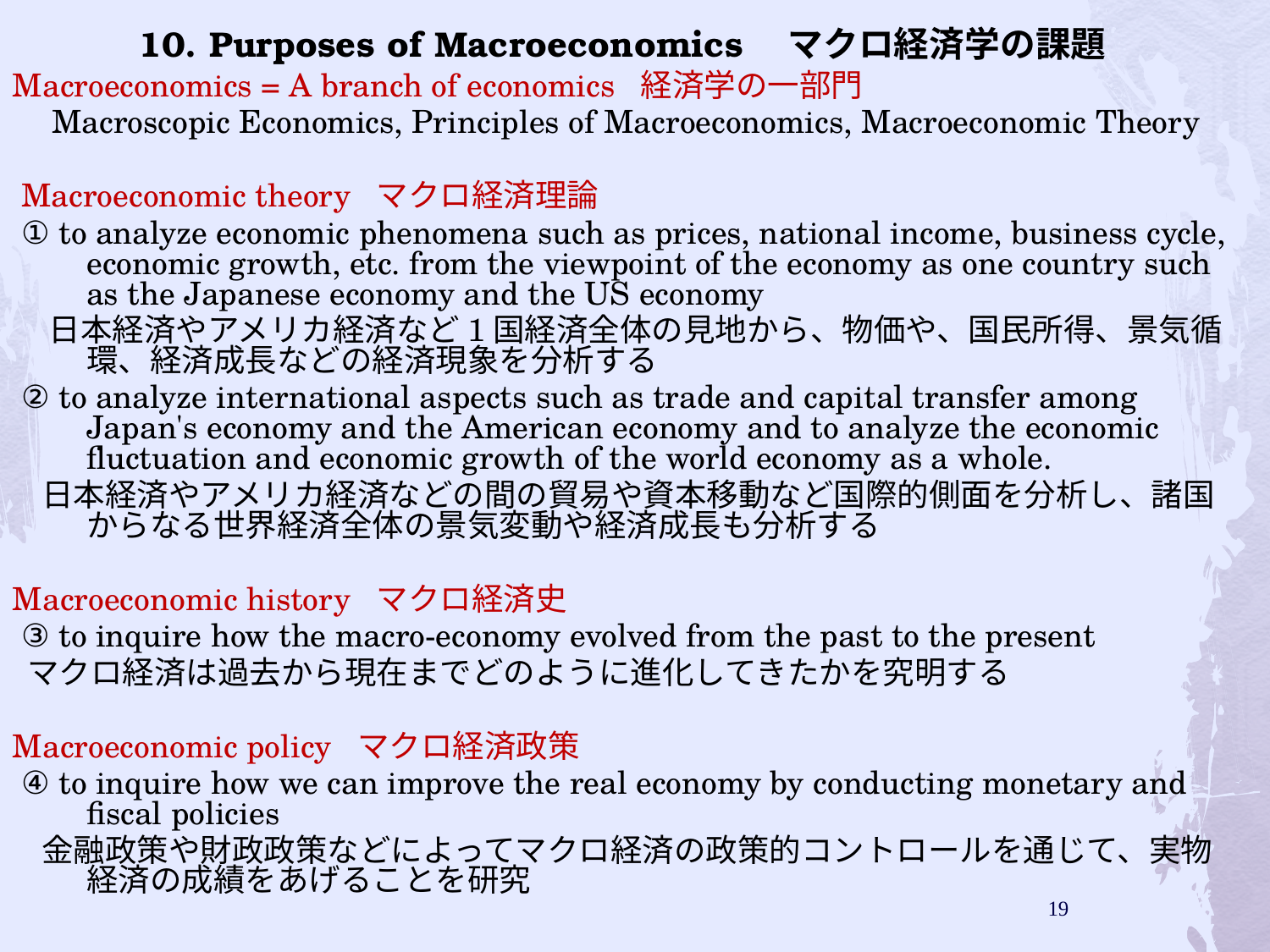

# 10. Purposes of Macroeconomics   マクロ経済学の課題
Macroeconomics = A branch of economics  経済学の一部門
　Macroscopic Economics, Principles of Macroeconomics, Macroeconomic Theory

 Macroeconomic theory  マクロ経済理論
 ① to analyze economic phenomena such as prices, national income, business cycle, economic growth, etc. from the viewpoint of the economy as one country such as the Japanese economy and the US economy
    日本経済やアメリカ経済など1国経済全体の見地から、物価や、国民所得、景気循環、経済成長などの経済現象を分析する
 ② to analyze international aspects such as trade and capital transfer among Japan's economy and the American economy and to analyze the economic fluctuation and economic growth of the world economy as a whole.
   日本経済やアメリカ経済などの間の貿易や資本移動など国際的側面を分析し、諸国からなる世界経済全体の景気変動や経済成長も分析する

Macroeconomic history  マクロ経済史
 ③ to inquire how the macro-economy evolved from the past to the present
 マクロ経済は過去から現在までどのように進化してきたかを究明する

Macroeconomic policy  マクロ経済政策
 ④ to inquire how we can improve the real economy by conducting monetary and fiscal policies
   金融政策や財政政策などによってマクロ経済の政策的コントロールを通じて、実物経済の成績をあげることを研究

19